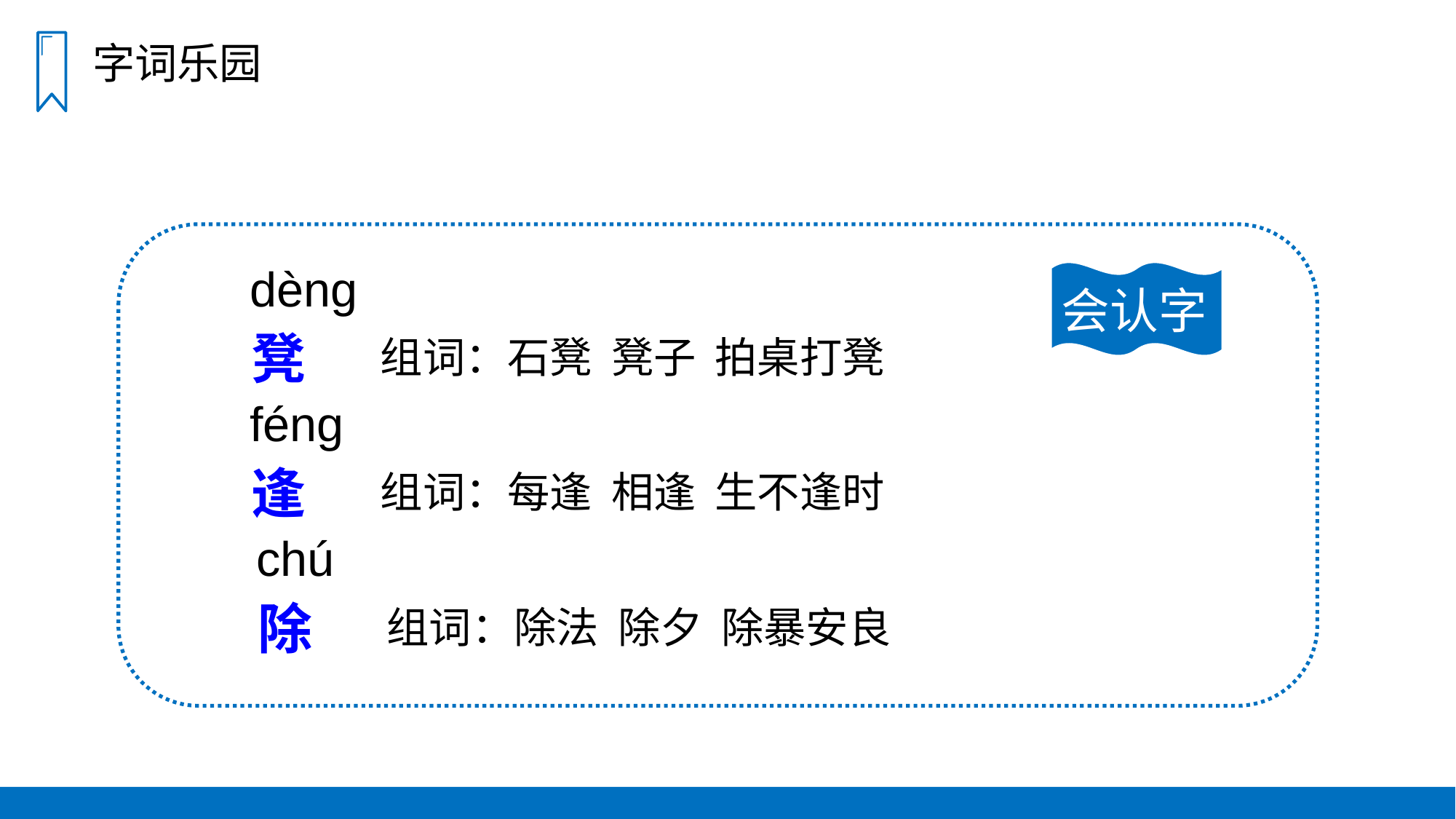

字词乐园

dènɡ
会认字
凳
组词：石凳  凳子  拍桌打凳
fénɡ
逢
组词：每逢  相逢  生不逢时
chú
除
组词：除法  除夕  除暴安良